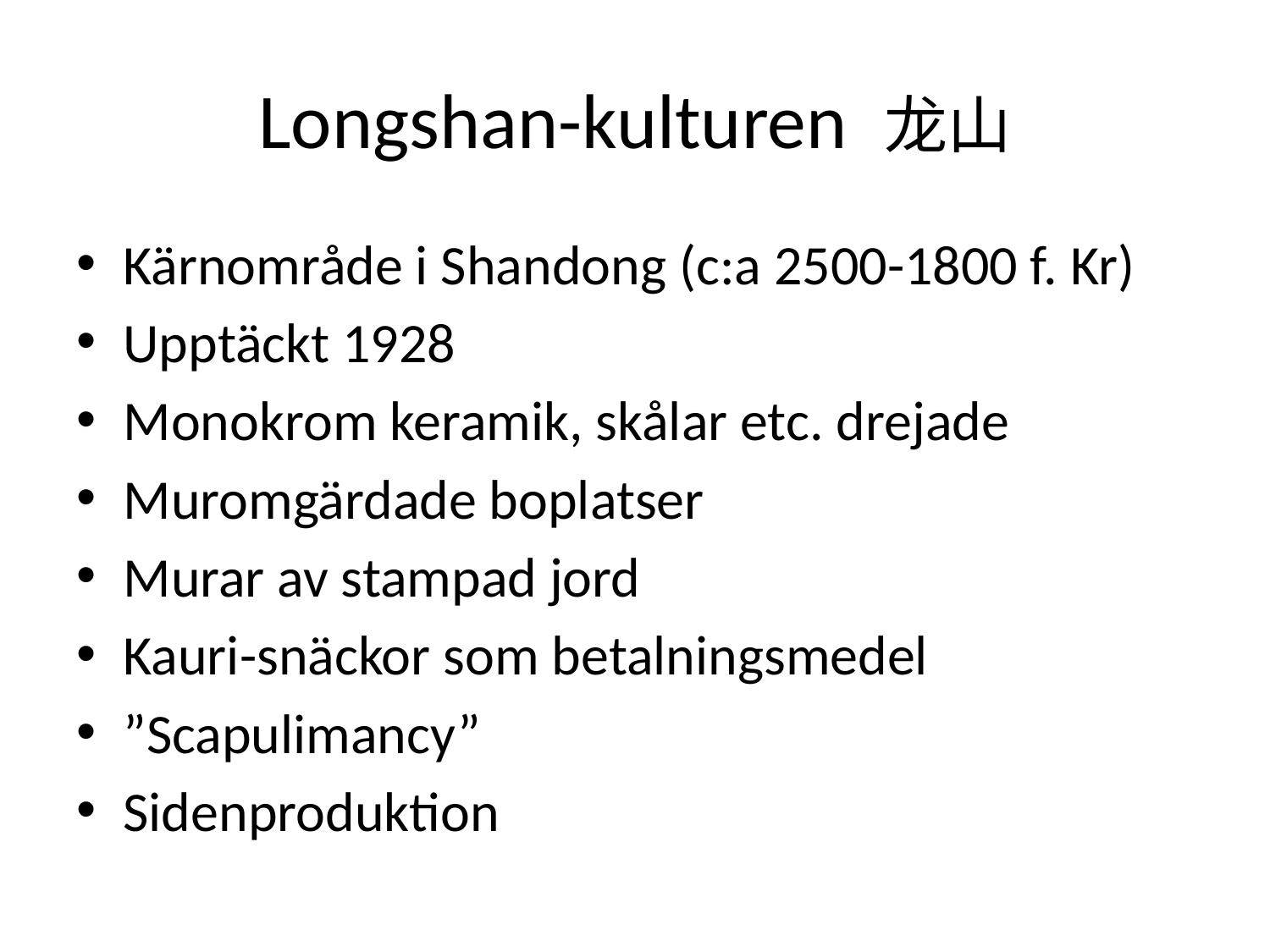

# Longshan-kulturen 龙山
Kärnområde i Shandong (c:a 2500-1800 f. Kr)
Upptäckt 1928
Monokrom keramik, skålar etc. drejade
Muromgärdade boplatser
Murar av stampad jord
Kauri-snäckor som betalningsmedel
”Scapulimancy”
Sidenproduktion